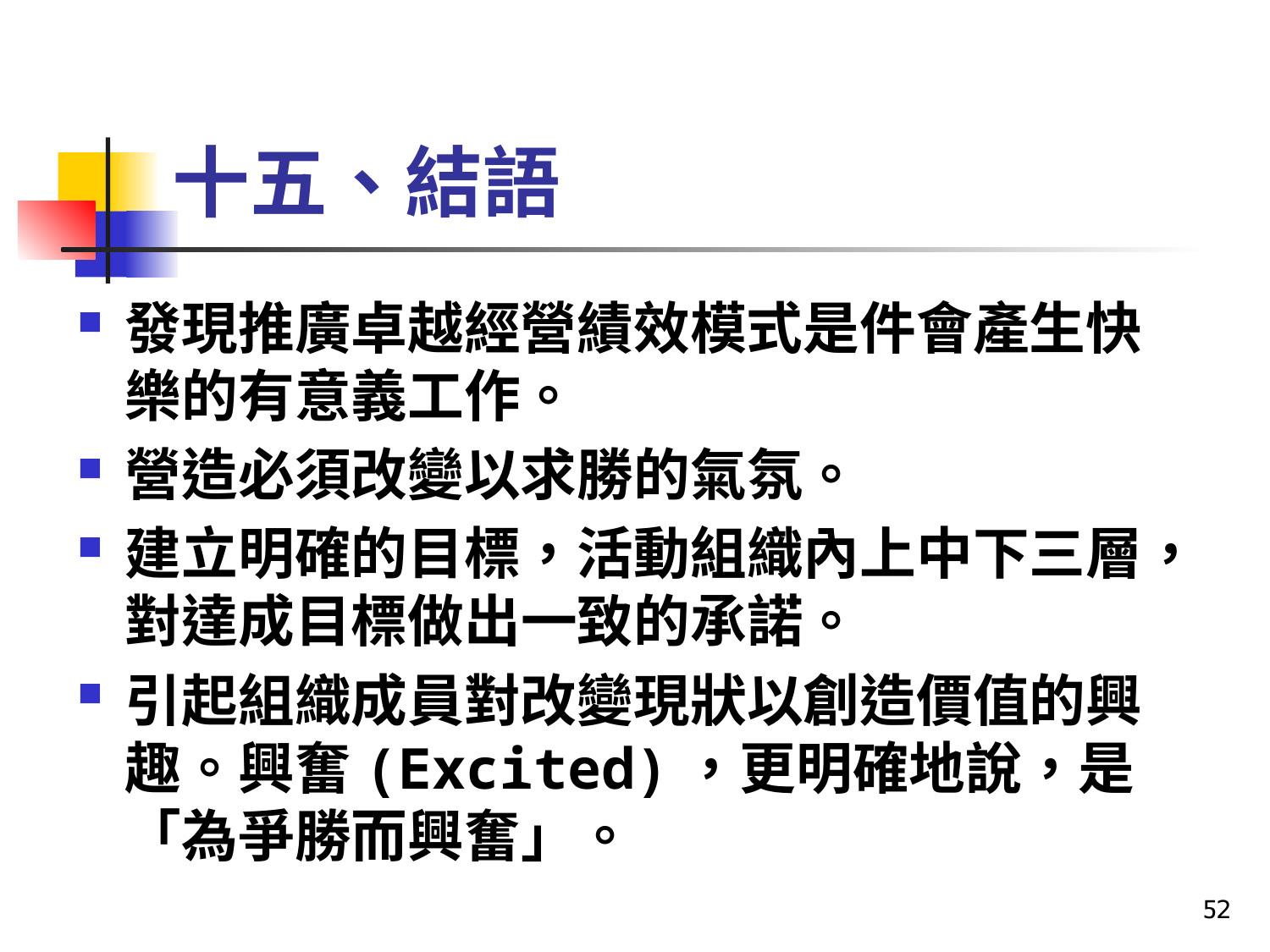

# 十五、結語
發現推廣卓越經營績效模式是件會產生快樂的有意義工作。
營造必須改變以求勝的氣氛。
建立明確的目標，活動組織內上中下三層，對達成目標做出一致的承諾。
引起組織成員對改變現狀以創造價值的興趣。興奮(Excited)，更明確地說，是「為爭勝而興奮」。
52